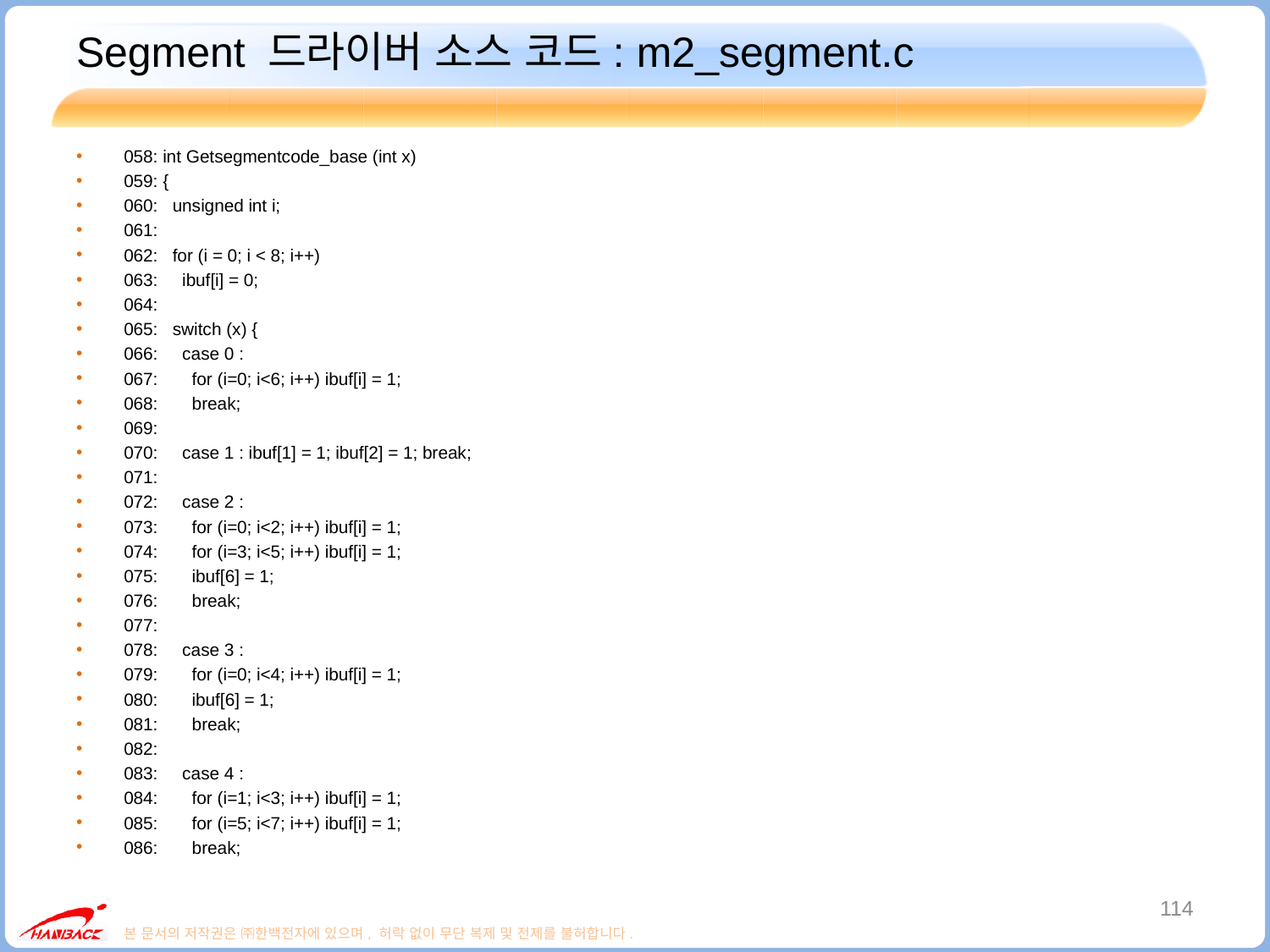

# Segment 드라이버 소스 코드: m2_segment.c
058: int Getsegmentcode_base (int x)
059: {
060:   unsigned int i;
061:
062:   for (i = 0; i < 8; i++)
063:     ibuf[i] = 0;
064:
065:   switch (x) {
066:     case 0 :
067:       for (i=0; i<6; i++) ibuf[i] = 1;
068:       break;
069:
070:     case 1 : ibuf[1] = 1; ibuf[2] = 1; break;
071:
072:     case 2 :
073:       for (i=0; i<2; i++) ibuf[i] = 1;
074:       for (i=3; i<5; i++) ibuf[i] = 1;
075:       ibuf[6] = 1;
076:       break;
077:
078:     case 3 :
079:       for (i=0; i<4; i++) ibuf[i] = 1;
080:       ibuf[6] = 1;
081:       break;
082:
083:     case 4 :
084:       for (i=1; i<3; i++) ibuf[i] = 1;
085:       for (i=5; i<7; i++) ibuf[i] = 1;
086:       break;
114